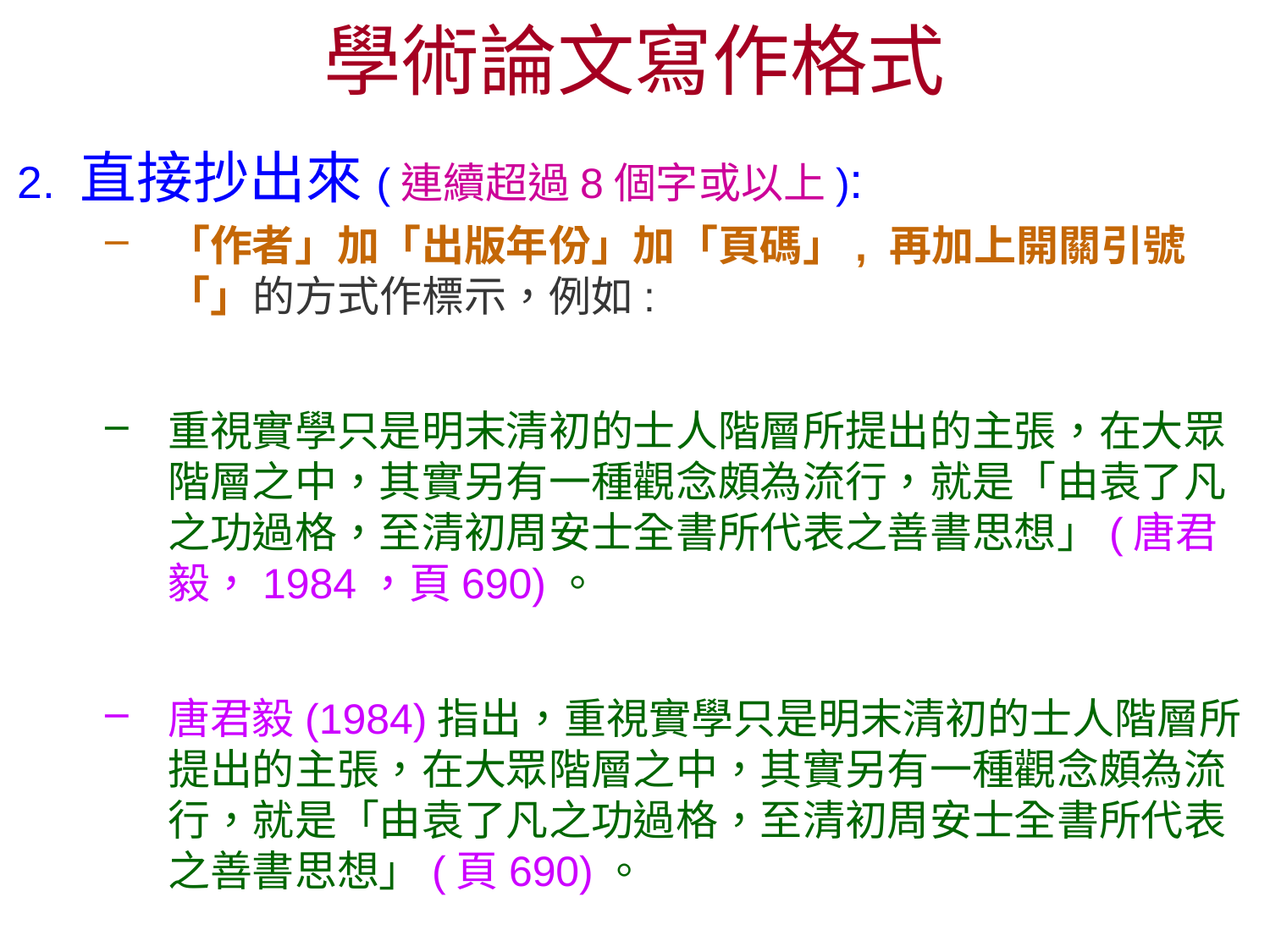

# 學術論文寫作格式
直接抄出來(連續超過8個字或以上):
「作者」加「出版年份」加「頁碼」, 再加上開關引號「」的方式作標示，例如:

重視實學只是明末清初的士人階層所提出的主張，在大眾階層之中，其實另有一種觀念頗為流行，就是「由袁了凡之功過格，至清初周安士全書所代表之善書思想」(唐君毅，1984，頁690)。

唐君毅(1984)指出，重視實學只是明末清初的士人階層所提出的主張，在大眾階層之中，其實另有一種觀念頗為流行，就是「由袁了凡之功過格，至清初周安士全書所代表之善書思想」(頁690)。